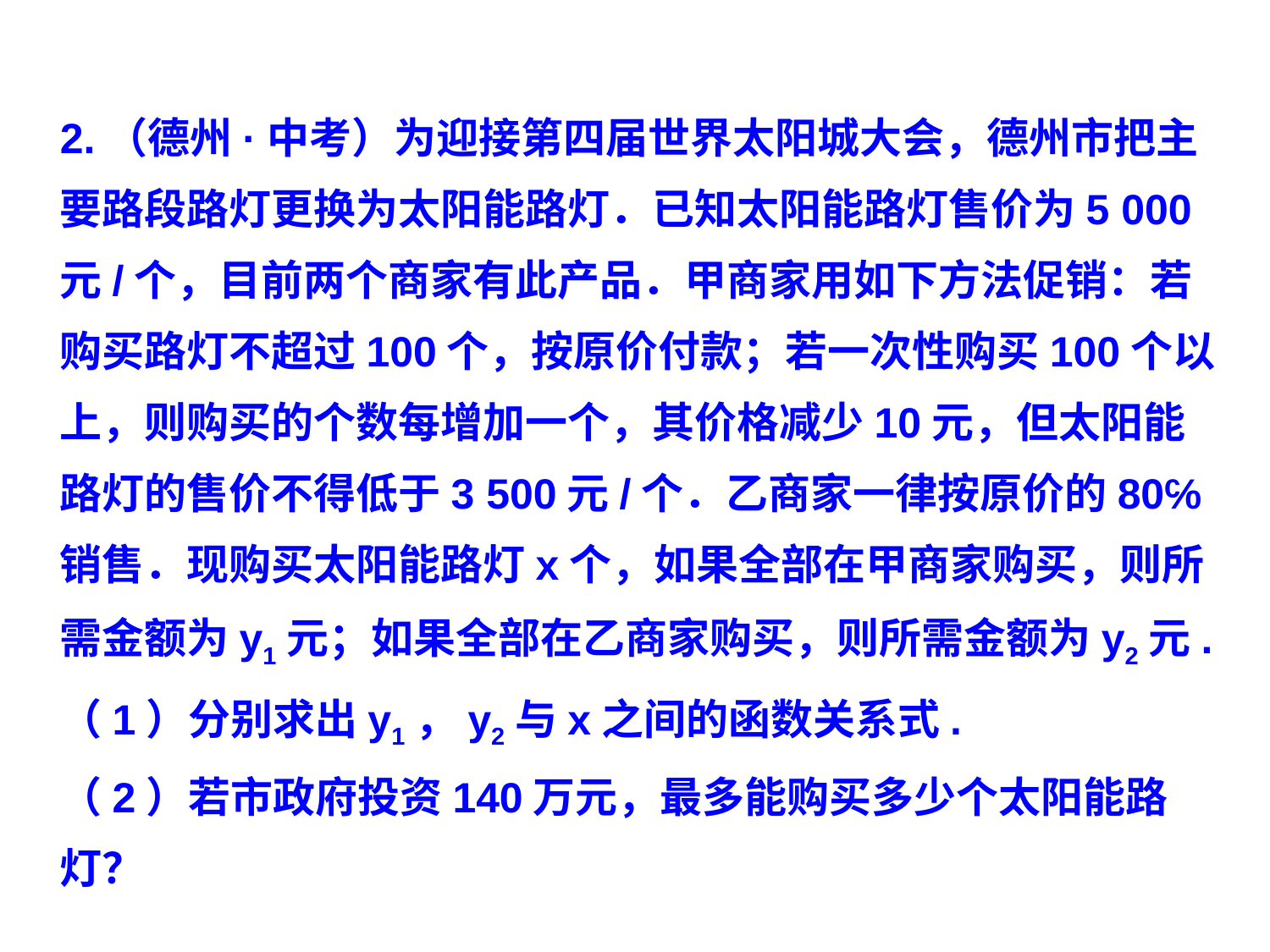

2.（德州·中考）为迎接第四届世界太阳城大会，德州市把主要路段路灯更换为太阳能路灯．已知太阳能路灯售价为5 000元/个，目前两个商家有此产品．甲商家用如下方法促销：若购买路灯不超过100个，按原价付款；若一次性购买100个以上，则购买的个数每增加一个，其价格减少10元，但太阳能路灯的售价不得低于3 500元/个．乙商家一律按原价的80℅销售．现购买太阳能路灯x个，如果全部在甲商家购买，则所需金额为y1元；如果全部在乙商家购买，则所需金额为y2元.
（1）分别求出y1，y2与x之间的函数关系式.
（2）若市政府投资140万元，最多能购买多少个太阳能路灯？